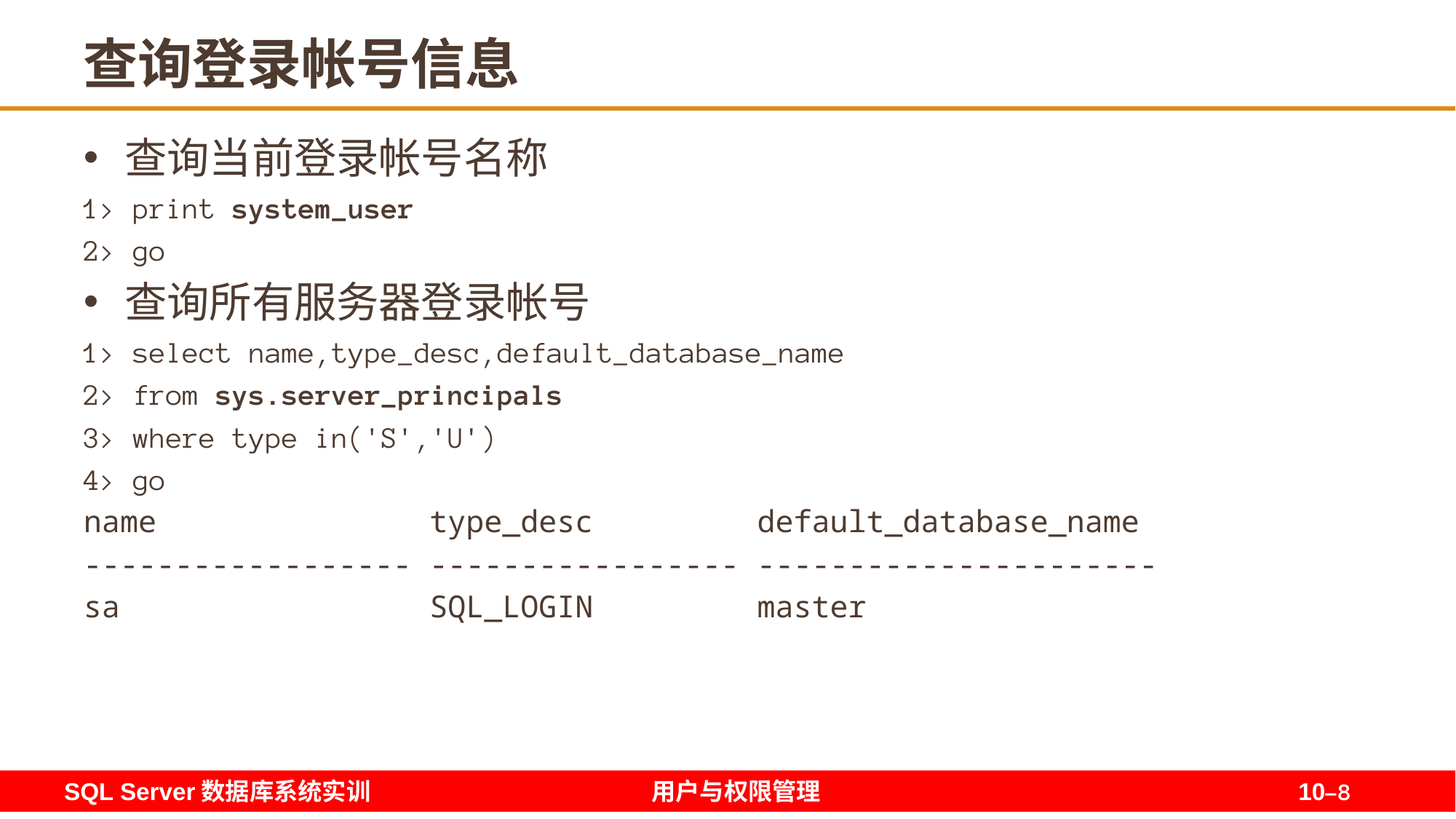

8
# 查询登录帐号信息
查询当前登录帐号名称
1> print system_user
2> go
查询所有服务器登录帐号
1> select name,type_desc,default_database_name
2> from sys.server_principals
3> where type in('S','U')
4> go
name               type_desc         default_database_name
------------------ ----------------- ----------------------
sa                 SQL_LOGIN         master